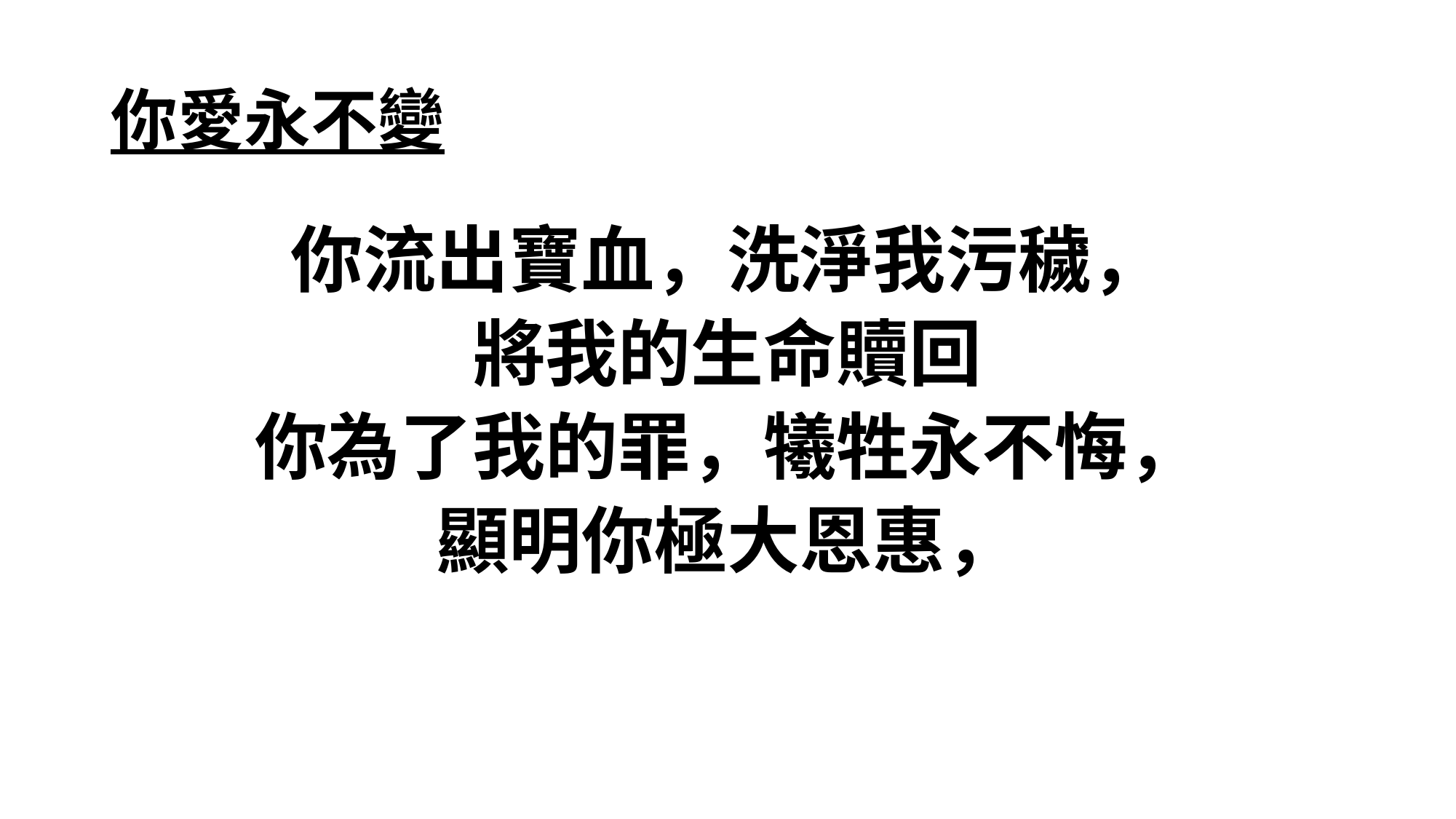

# 你愛永不變
你流出寶血，洗淨我污穢，
將我的生命贖回
你為了我的罪，犧牲永不悔，
顯明你極大恩惠，